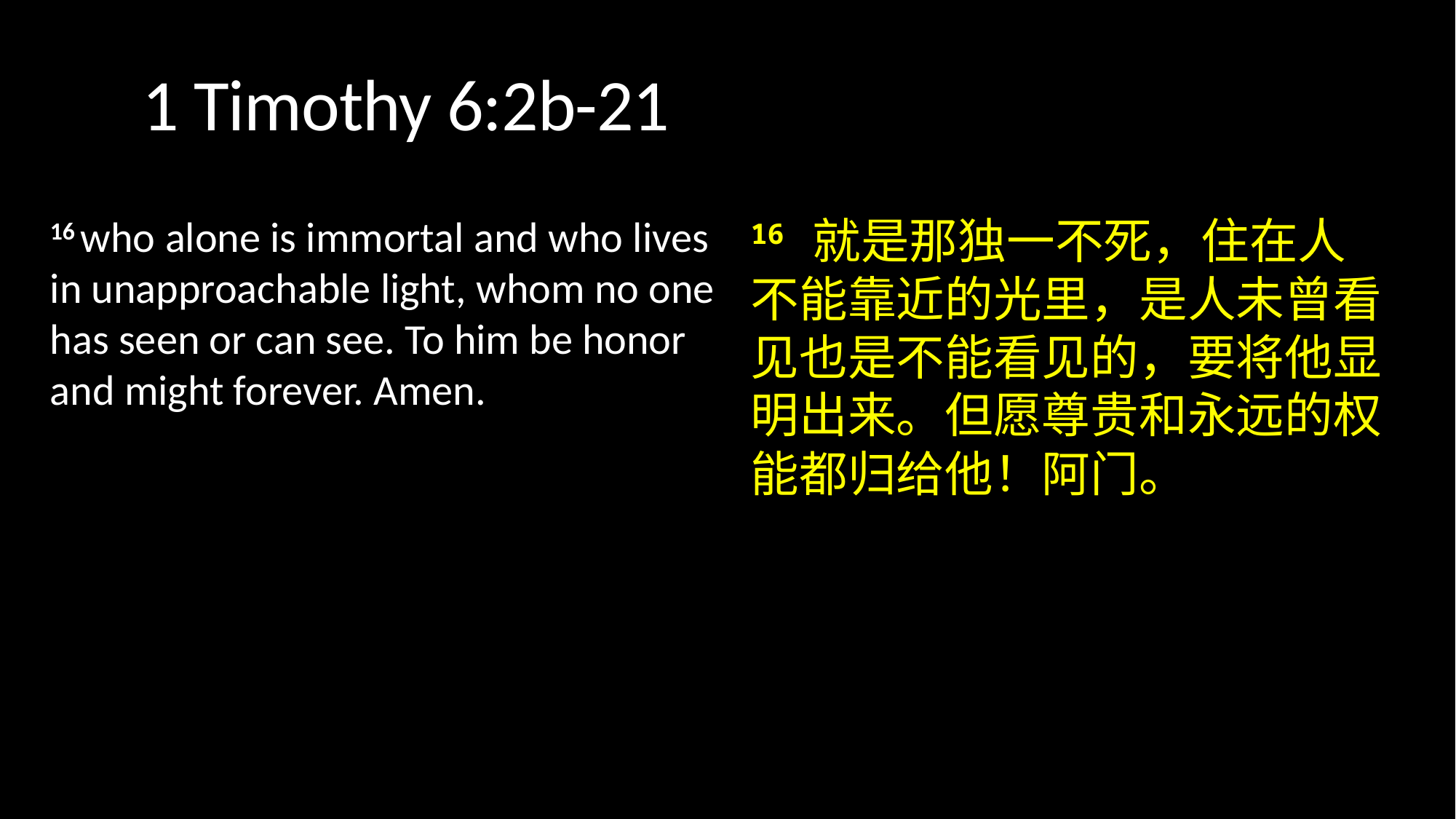

# 1 Timothy 6:2b-21
16 who alone is immortal and who lives in unapproachable light, whom no one has seen or can see. To him be honor and might forever. Amen.

16 就是那独一不死，住在人不能靠近的光里，是人未曾看见也是不能看见的，要将他显明出来。但愿尊贵和永远的权能都归给他！阿门。